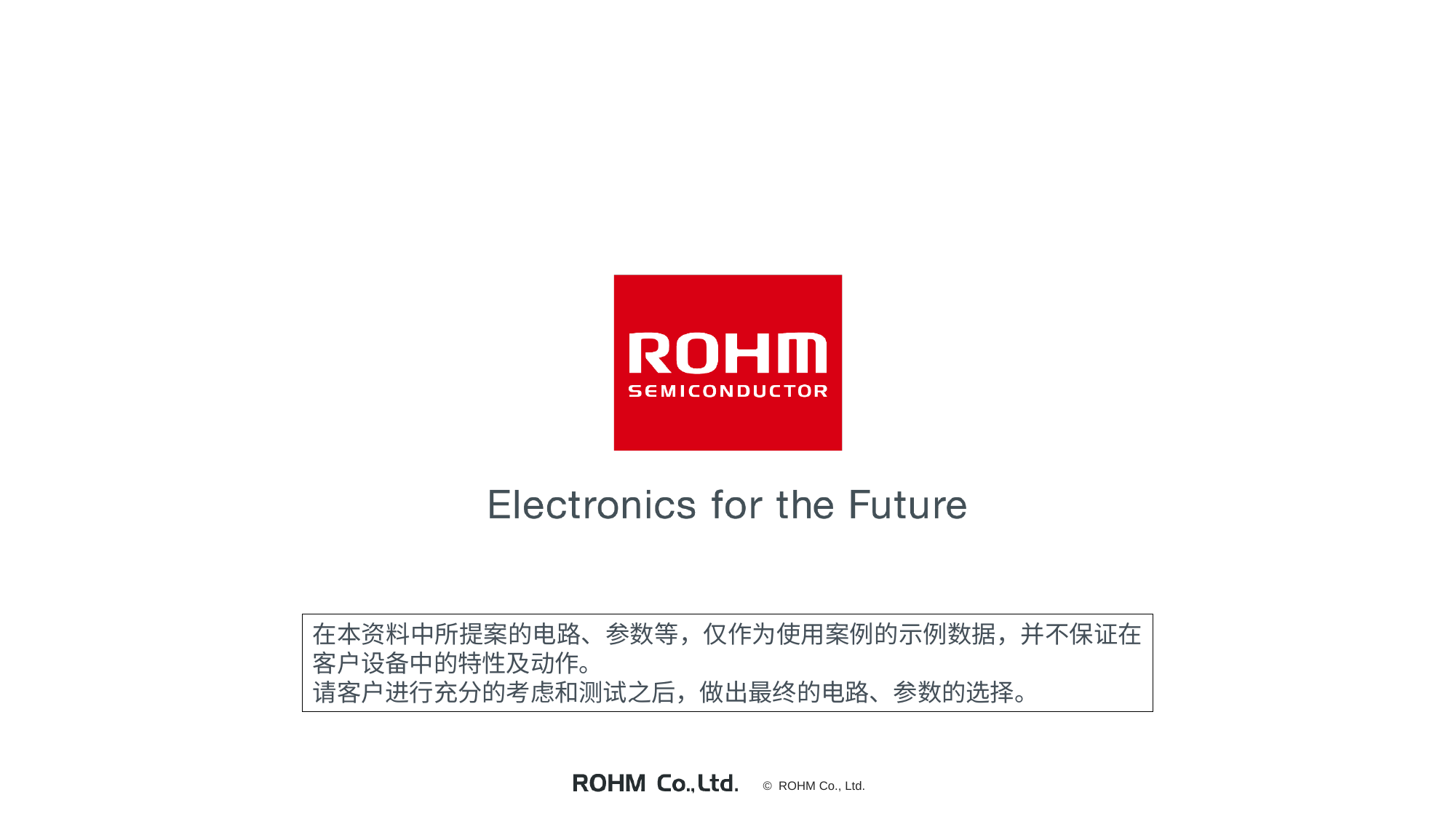

在本资料中所提案的电路、参数等，仅作为使用案例的示例数据，并不保证在客户设备中的特性及动作。
请客户进行充分的考虑和测试之后，做出最终的电路、参数的选择。